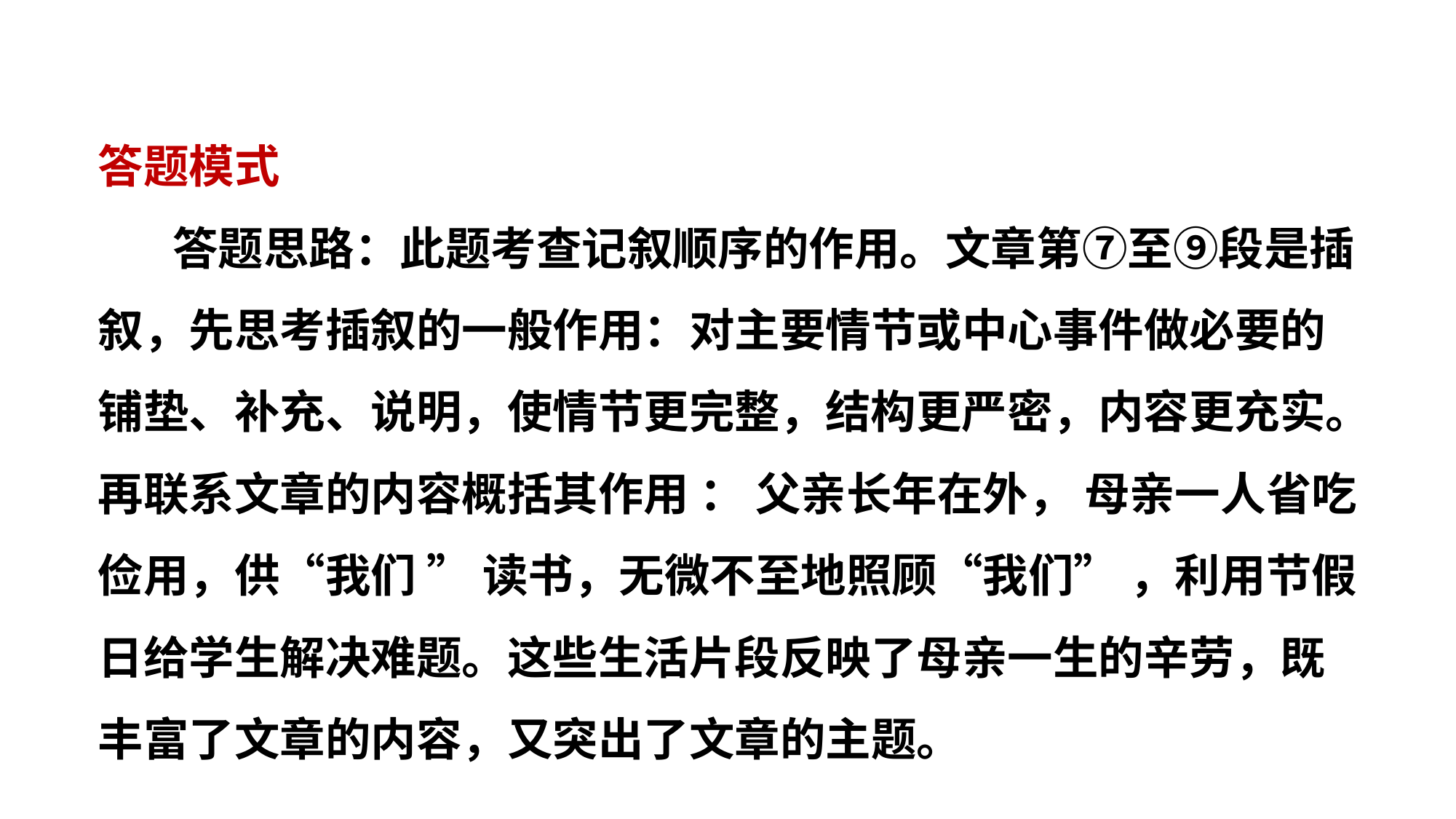

答题模式
答题思路：此题考查记叙顺序的作用。文章第⑦至⑨段是插叙，先思考插叙的一般作用：对主要情节或中心事件做必要的铺垫、补充、说明，使情节更完整，结构更严密，内容更充实。再联系文章的内容概括其作用 ： 父亲长年在外， 母亲一人省吃俭用，供“我们 ” 读书，无微不至地照顾“我们” ，利用节假日给学生解决难题。这些生活片段反映了母亲一生的辛劳，既丰富了文章的内容，又突出了文章的主题。